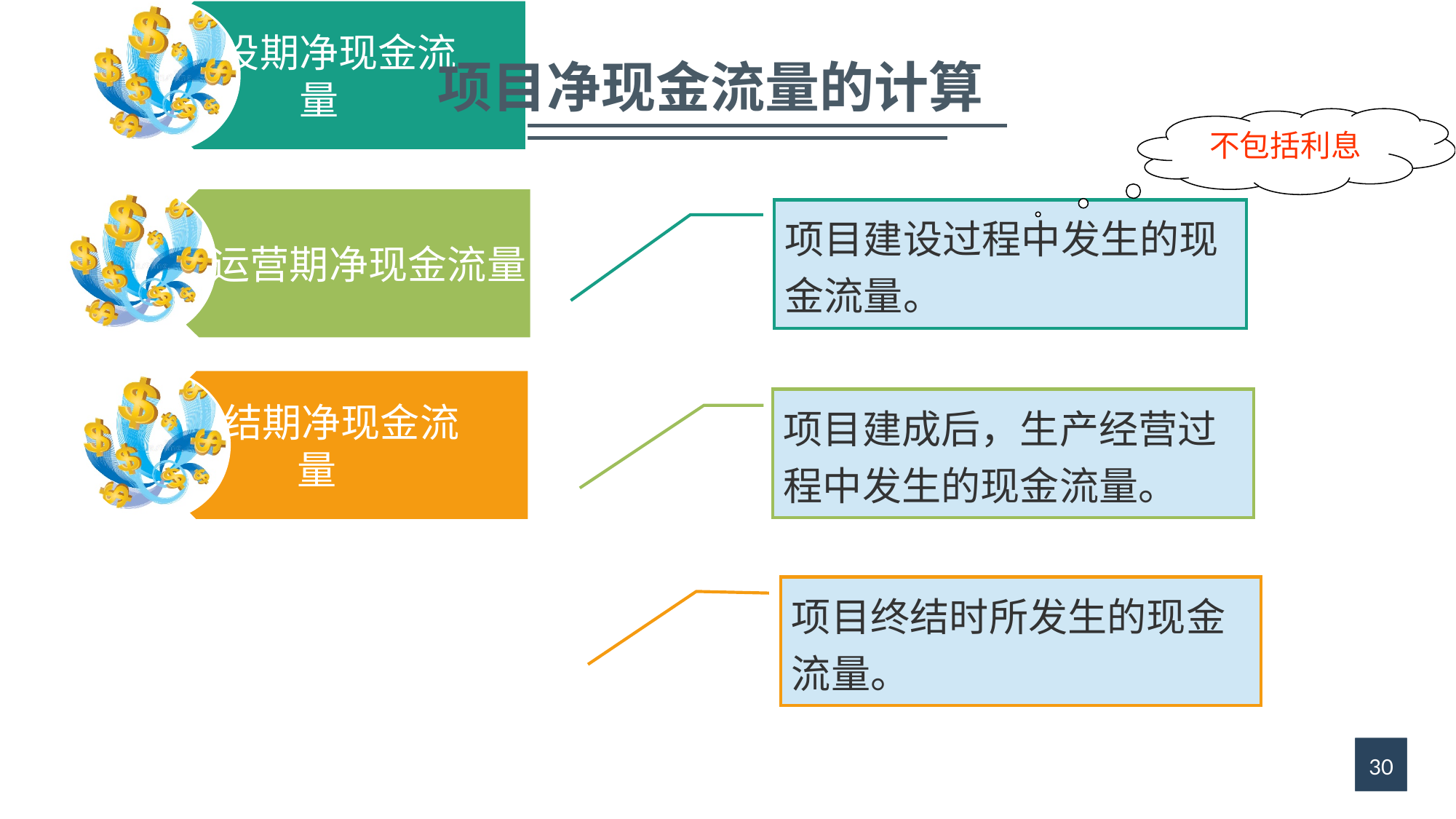

项目净现金流量的计算

不包括利息
建设期净现金流量
    运营期净现金流量
终结期净现金流量
项目建设过程中发生的现金流量。

项目建成后，生产经营过程中发生的现金流量。
项目终结时所发生的现金流量。

30